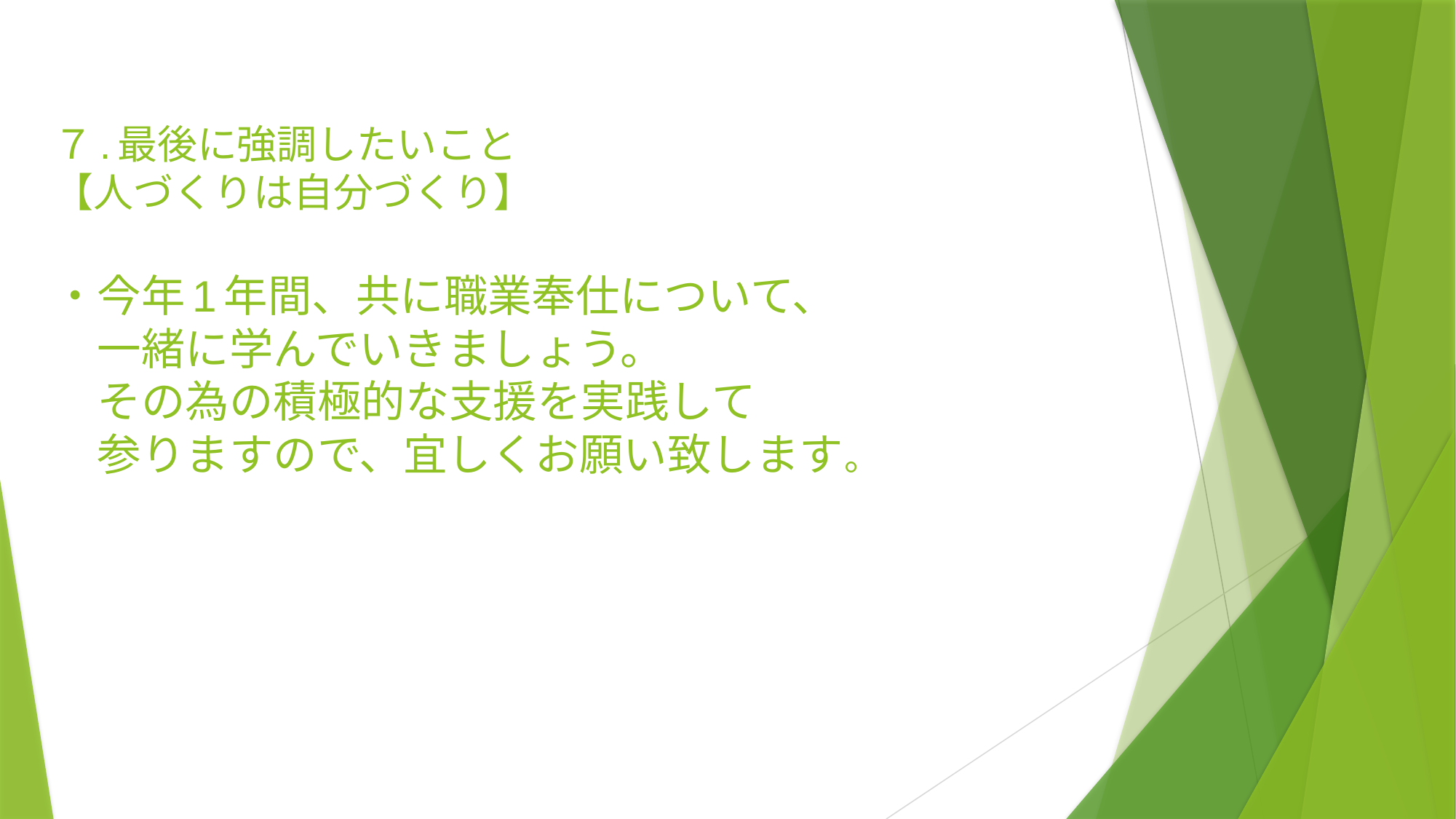

# ７.最後に強調したいこと 【人づくりは自分づくり】 ・今年1年間、共に職業奉仕について、 　一緒に学んでいきましょう。 　その為の積極的な支援を実践して 　参りますので、宜しくお願い致します。